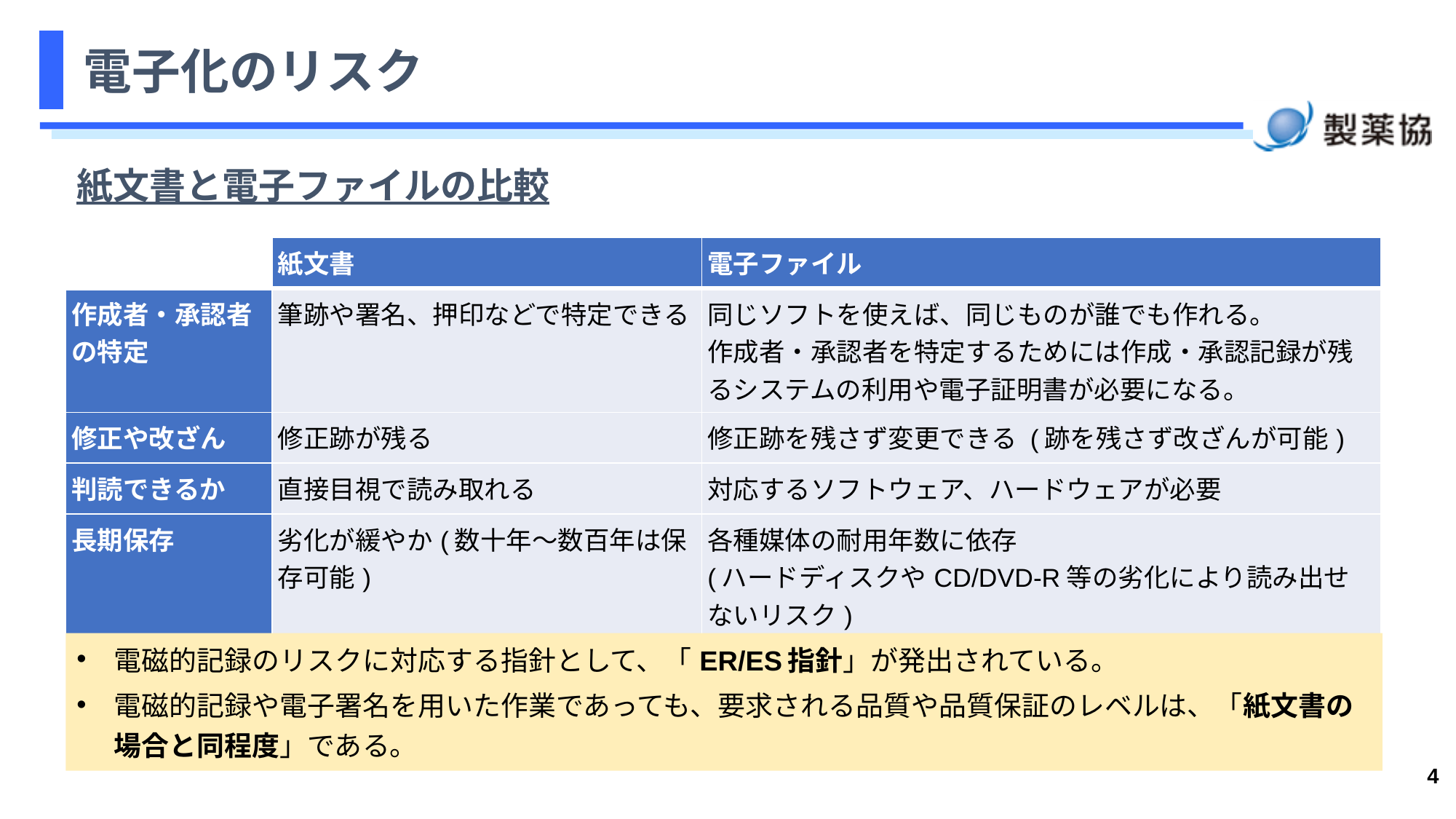

# 電子化のリスク
紙文書と電子ファイルの比較
|  | 紙文書 | 電子ファイル |
| --- | --- | --- |
| 作成者・承認者の特定 | 筆跡や署名、押印などで特定できる | 同じソフトを使えば、同じものが誰でも作れる。 作成者・承認者を特定するためには作成・承認記録が残るシステムの利用や電子証明書が必要になる。 |
| 修正や改ざん | 修正跡が残る | 修正跡を残さず変更できる (跡を残さず改ざんが可能) |
| 判読できるか | 直接目視で読み取れる | 対応するソフトウェア、ハードウェアが必要 |
| 長期保存 | 劣化が緩やか(数十年～数百年は保存可能) | 各種媒体の耐用年数に依存 (ハードディスクやCD/DVD-R等の劣化により読み出せないリスク) |
電磁的記録のリスクに対応する指針として、「ER/ES指針」が発出されている。
電磁的記録や電子署名を用いた作業であっても、要求される品質や品質保証のレベルは、「紙文書の場合と同程度」である。
4